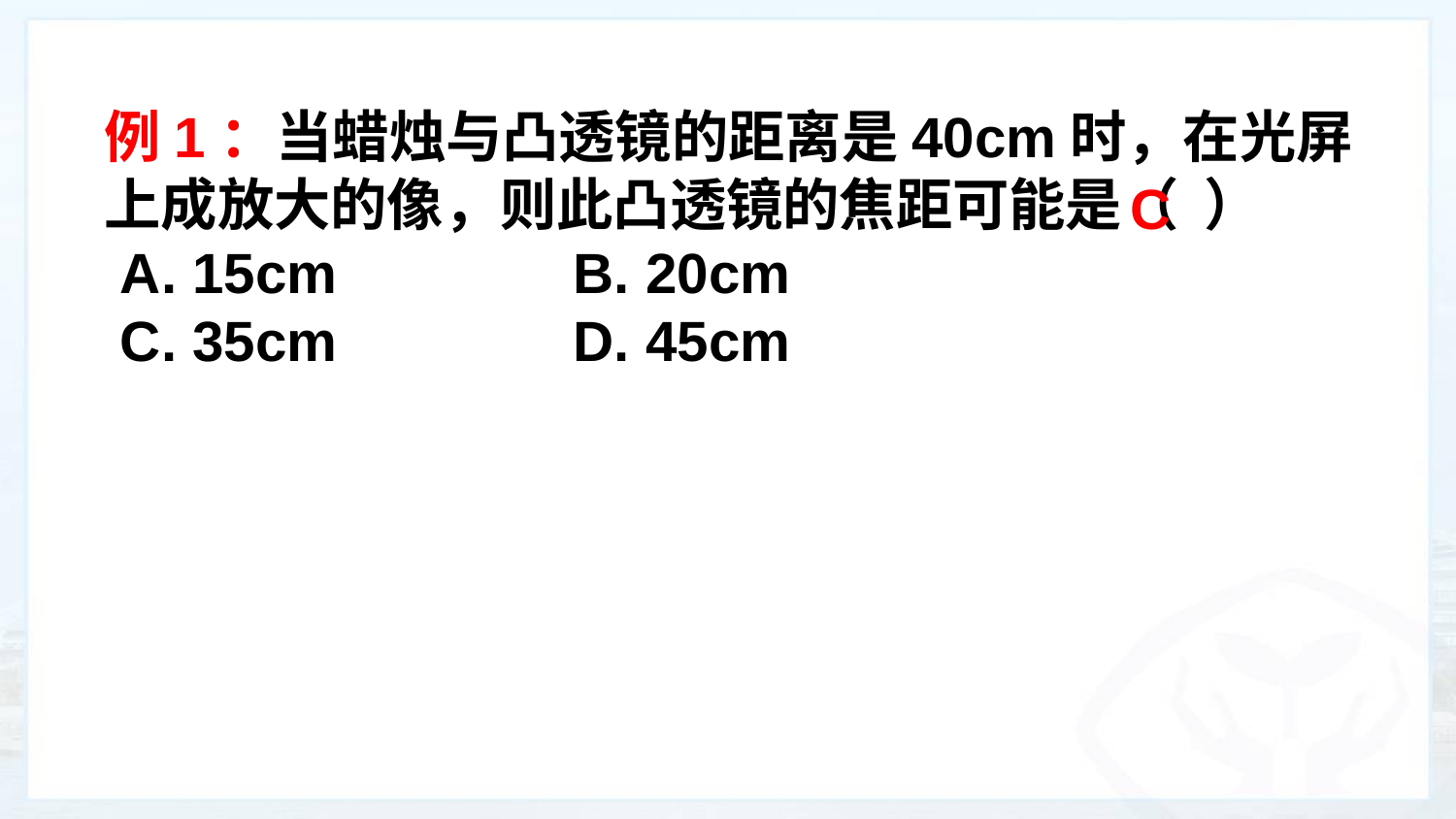

例1：当蜡烛与凸透镜的距离是40cm时，在光屏上成放大的像，则此凸透镜的焦距可能是（  ）
 A. 15cm               B. 20cm
 C. 35cm               D. 45cm
C